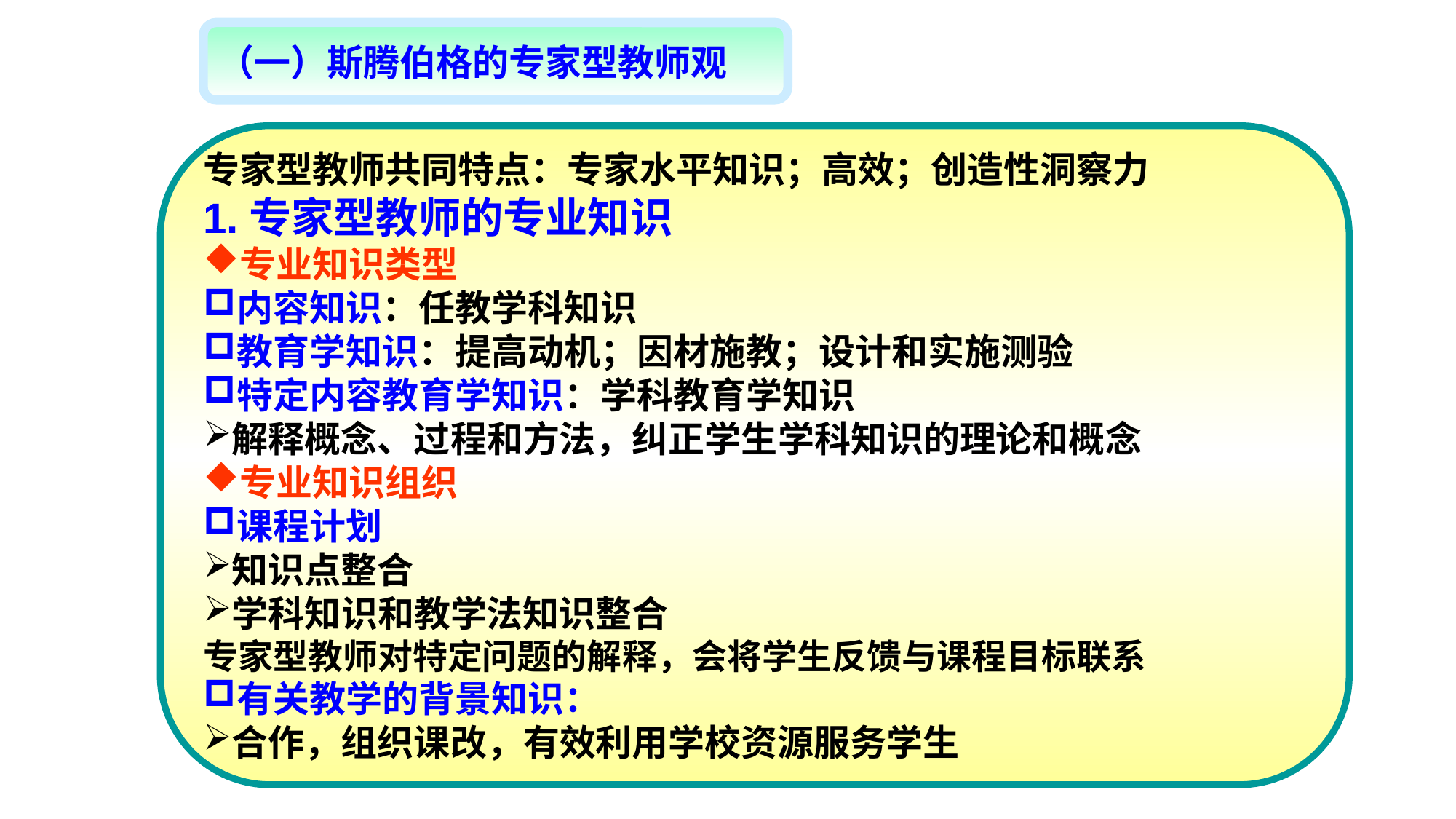

（一）斯腾伯格的专家型教师观
专家型教师共同特点：专家水平知识；高效；创造性洞察力
1.专家型教师的专业知识
专业知识类型
内容知识：任教学科知识
教育学知识：提高动机；因材施教；设计和实施测验
特定内容教育学知识：学科教育学知识
解释概念、过程和方法，纠正学生学科知识的理论和概念
专业知识组织
课程计划
知识点整合
学科知识和教学法知识整合
专家型教师对特定问题的解释，会将学生反馈与课程目标联系
有关教学的背景知识：
合作，组织课改，有效利用学校资源服务学生